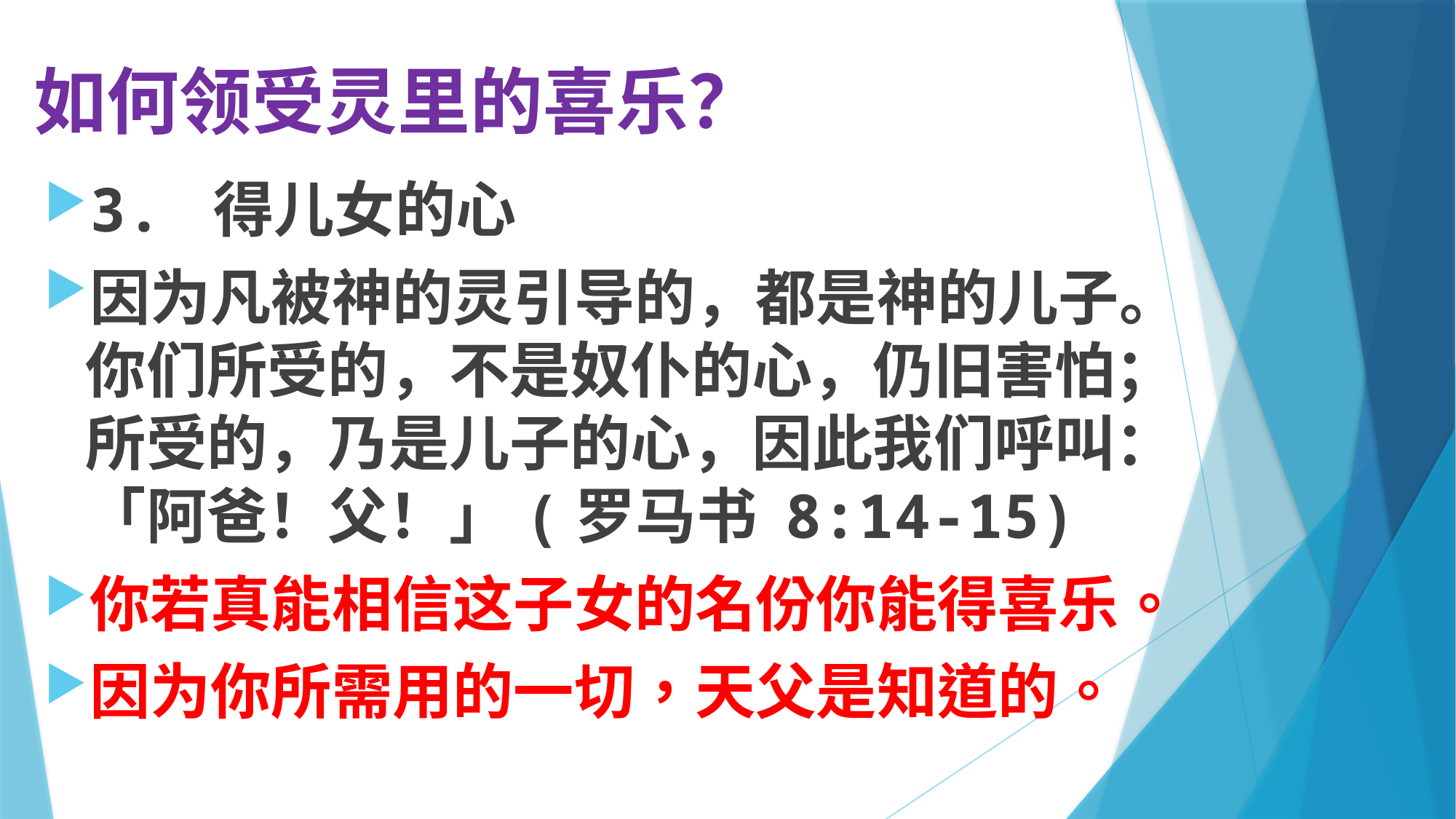

# 如何领受灵里的喜乐？
3. 得儿女的心
因为凡被神的灵引导的，都是神的儿子。你们所受的，不是奴仆的心，仍旧害怕；所受的，乃是儿子的心，因此我们呼叫：「阿爸！父！」(罗马书 8:14-15)
你若真能相信这子女的名份你能得喜乐。
因为你所需用的一切，天父是知道的。